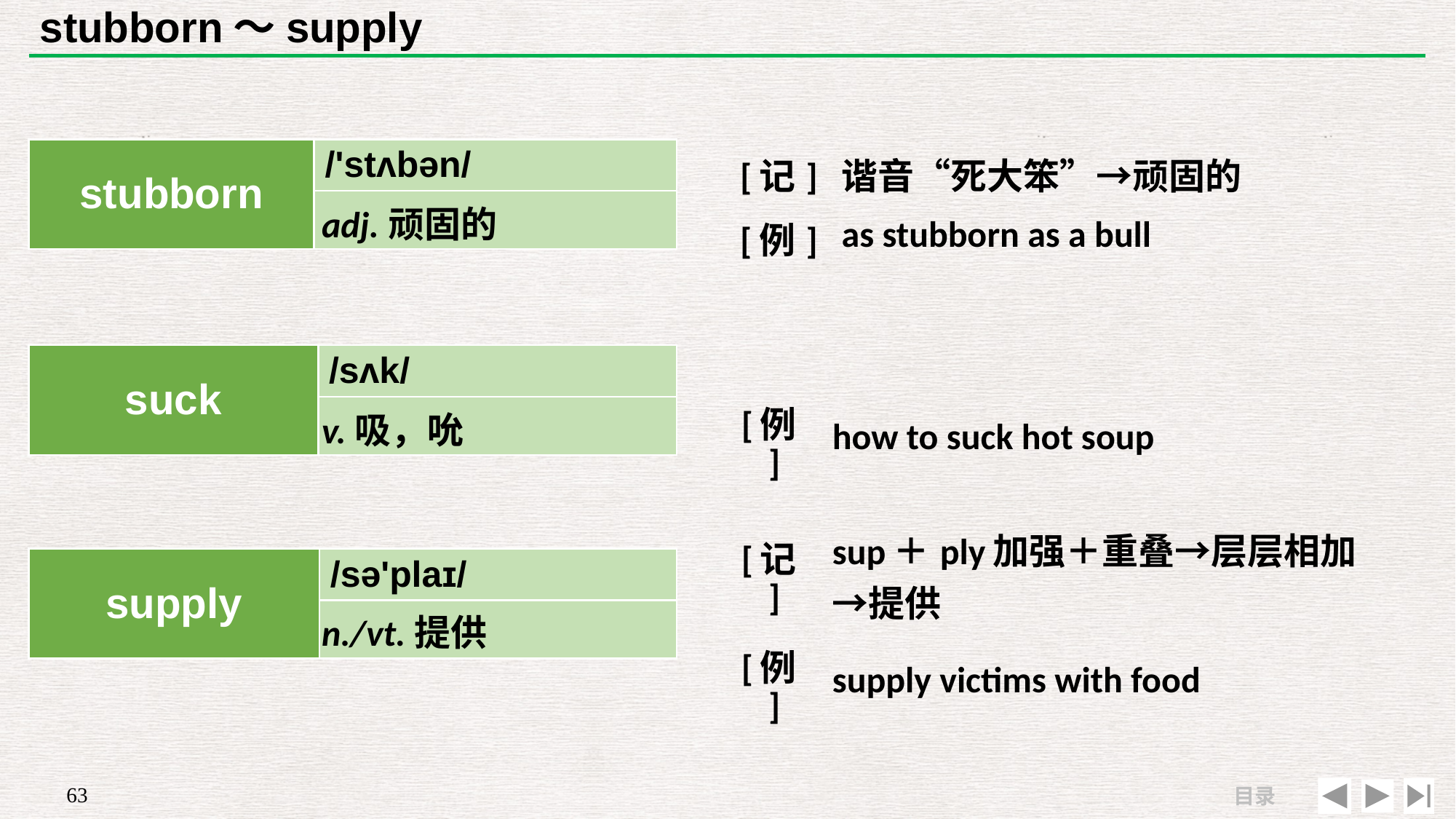

# stubborn～supply

| stubborn | /'stʌbən/ |
| --- | --- |
|  |  |
| [记] | 谐音“死大笨”→顽固的 |
| --- | --- |
| [例] | as stubborn as a bull |
adj.顽固的
|  |  |
| --- | --- |
| [例] | how to suck hot soup |
| suck | /sʌk/ |
| --- | --- |
|  |  |
v.吸，吮
| [记] | sup＋ply加强＋重叠→层层相加→提供 |
| --- | --- |
| [例] | supply victims with food |
| supply | /sə'plaɪ/ |
| --- | --- |
|  |  |
n./vt.提供